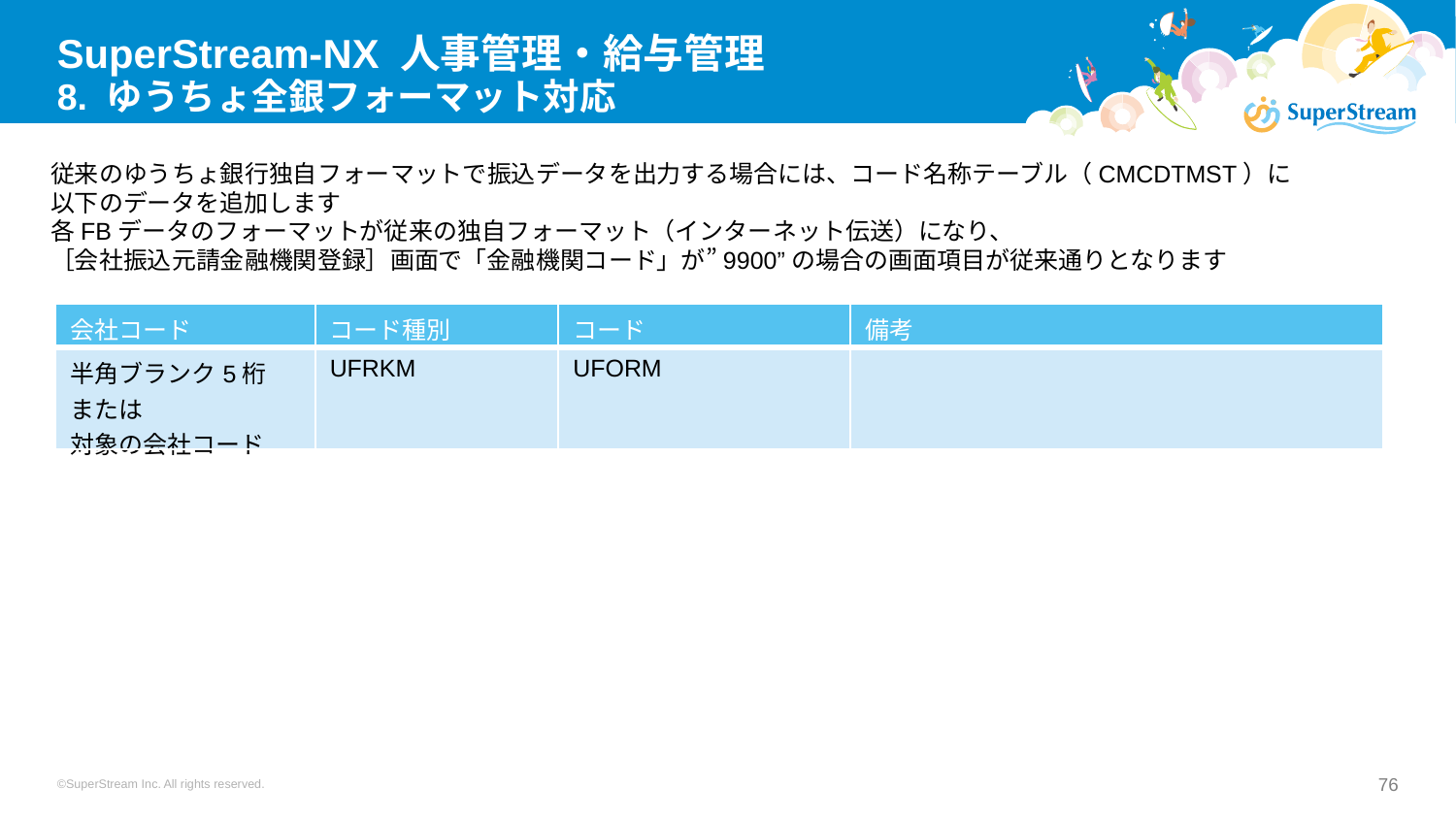

# SuperStream-NX 人事管理・給与管理 8. ゆうちょ全銀フォーマット対応
従来のゆうちょ銀行独自フォーマットで振込データを出力する場合には、コード名称テーブル（CMCDTMST）に
以下のデータを追加します
各FBデータのフォーマットが従来の独自フォーマット（インターネット伝送）になり、
［会社振込元請金融機関登録］画面で「金融機関コード」が”9900”の場合の画面項目が従来通りとなります
| 会社コード | コード種別 | コード | 備考 |
| --- | --- | --- | --- |
| 半角ブランク5桁 または 対象の会社コード | UFRKM | UFORM |  |
©SuperStream Inc. All rights reserved.
76